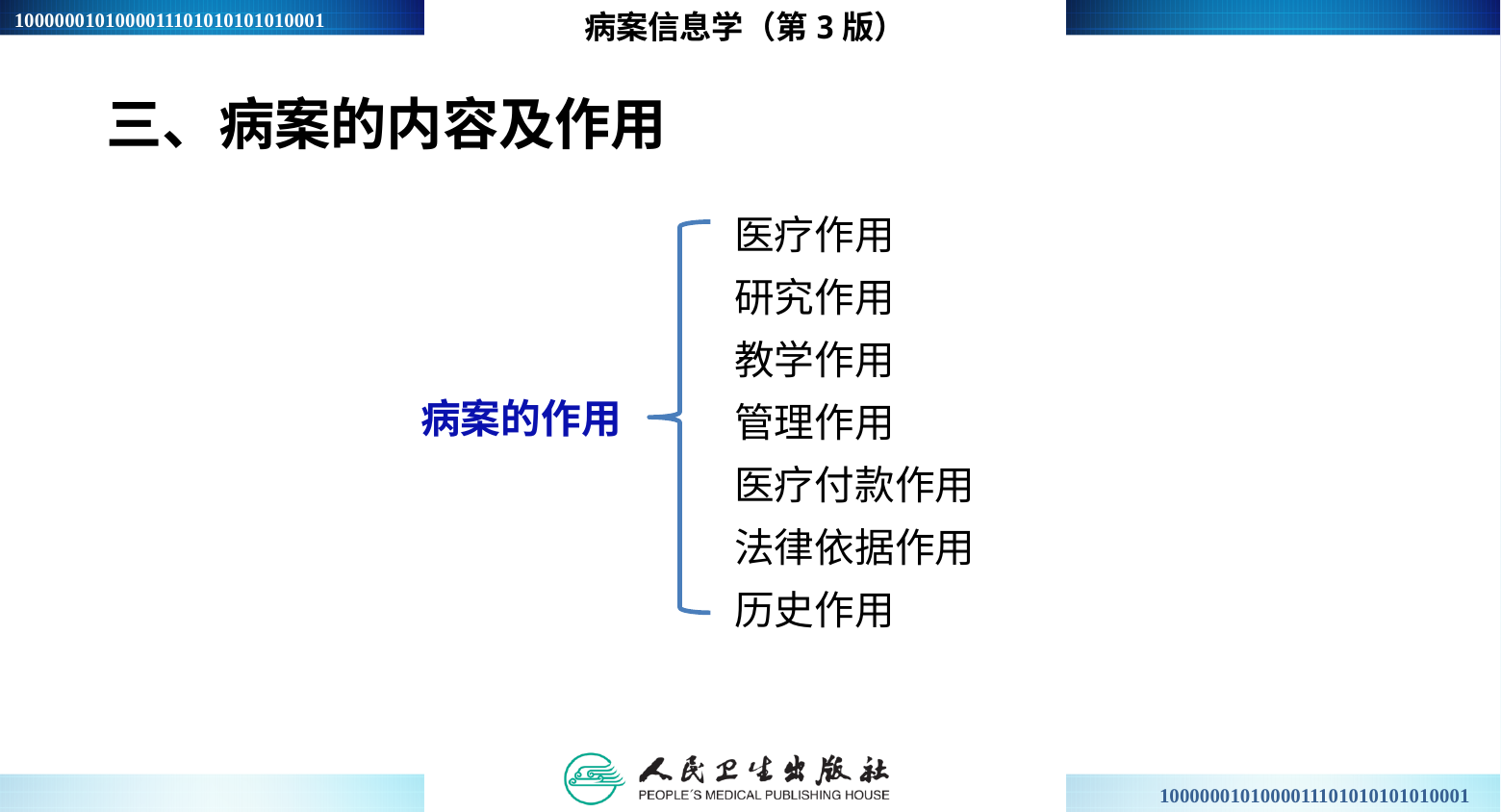

病案信息学（第3版）
三、病案的内容及作用
医疗作用
研究作用
教学作用
管理作用
医疗付款作用
法律依据作用
历史作用

病案的作用